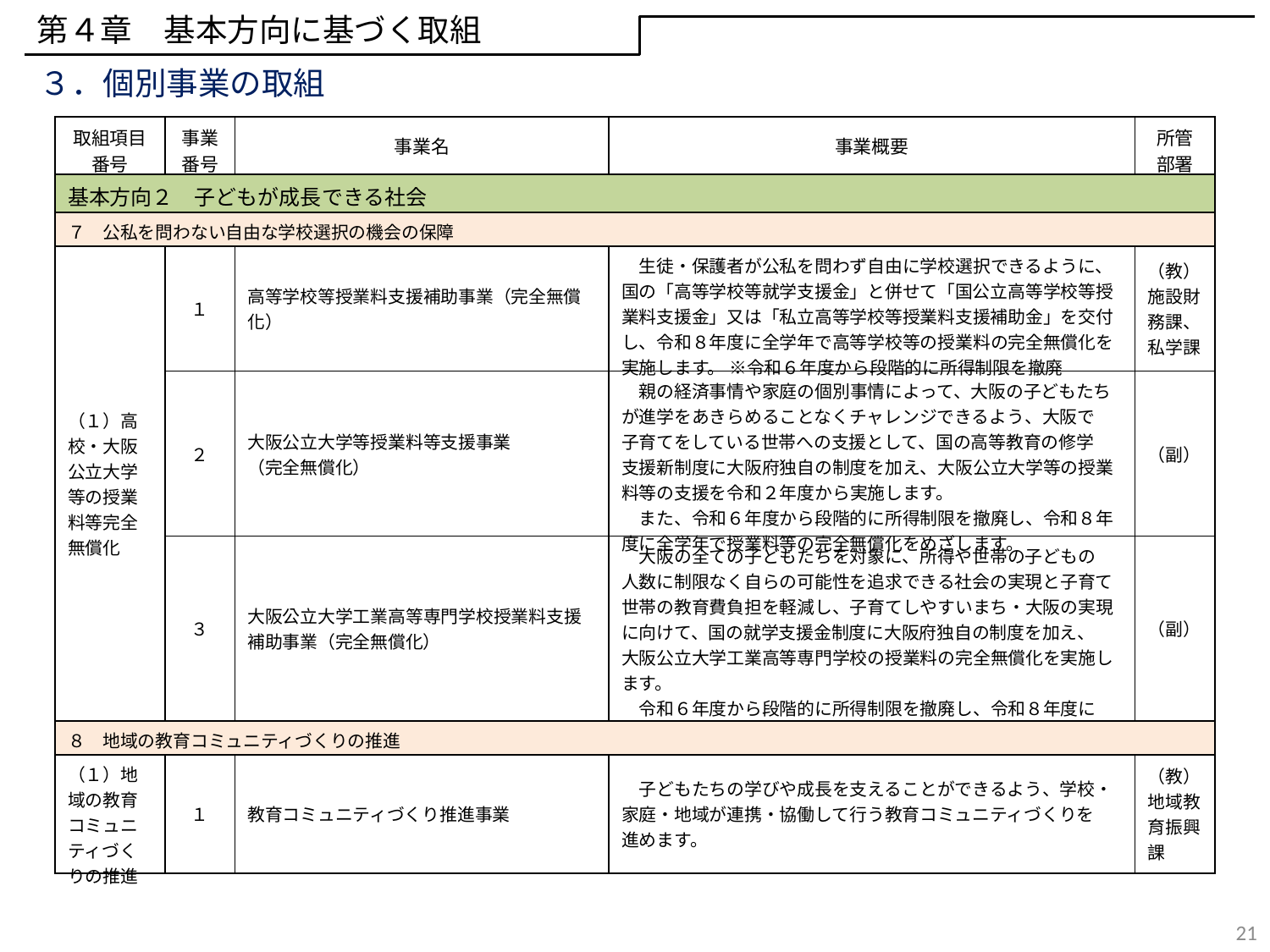

第４章　基本方向に基づく取組
３．個別事業の取組
| 取組項目 番号 | 事業 番号 | 事業名 | 事業概要 | 所管 部署 |
| --- | --- | --- | --- | --- |
| 基本方向２　子どもが成長できる社会 |  |  |  |  |
| ７　公私を問わない自由な学校選択の機会の保障 |  |  |  |  |
| （１）高校・大阪公立大学等の授業料等完全無償化 | １ | 高等学校等授業料支援補助事業（完全無償化） | 生徒・保護者が公私を問わず自由に学校選択できるように、国の「高等学校等就学支援金」と併せて「国公立高等学校等授業料支援金」又は「私立高等学校等授業料支援補助金」を交付し、令和８年度に全学年で高等学校等の授業料の完全無償化を実施します。 ※令和６年度から段階的に所得制限を撤廃 | （教） 施設財務課、 私学課 |
|  | ２ | 大阪公立大学等授業料等支援事業 （完全無償化） | 親の経済事情や家庭の個別事情によって、大阪の子どもたちが進学をあきらめることなくチャレンジできるよう、大阪で 子育てをしている世帯への支援として、国の高等教育の修学 支援新制度に大阪府独自の制度を加え、大阪公立大学等の授業料等の支援を令和２年度から実施します。 　また、令和６年度から段階的に所得制限を撤廃し、令和８年度に全学年で授業料等の完全無償化をめざします。 | （副） |
|  | ３ | 大阪公立大学工業高等専門学校授業料支援補助事業（完全無償化） | 大阪の全ての子どもたちを対象に、所得や世帯の子どもの 人数に制限なく自らの可能性を追求できる社会の実現と子育て世帯の教育費負担を軽減し、子育てしやすいまち・大阪の実現に向けて、国の就学支援金制度に大阪府独自の制度を加え、 大阪公立大学工業高等専門学校の授業料の完全無償化を実施します。 　令和６年度から段階的に所得制限を撤廃し、令和８年度に 全学年で授業料の完全無償化をめざします。 | （副） |
| ８　地域の教育コミュニティづくりの推進 |  |  |  |  |
| （１）地域の教育コミュニティづくりの推進 | １ | 教育コミュニティづくり推進事業 | 子どもたちの学びや成長を支えることができるよう、学校・家庭・地域が連携・協働して行う教育コミュニティづくりを 進めます。 | （教）地域教育振興課 |
21